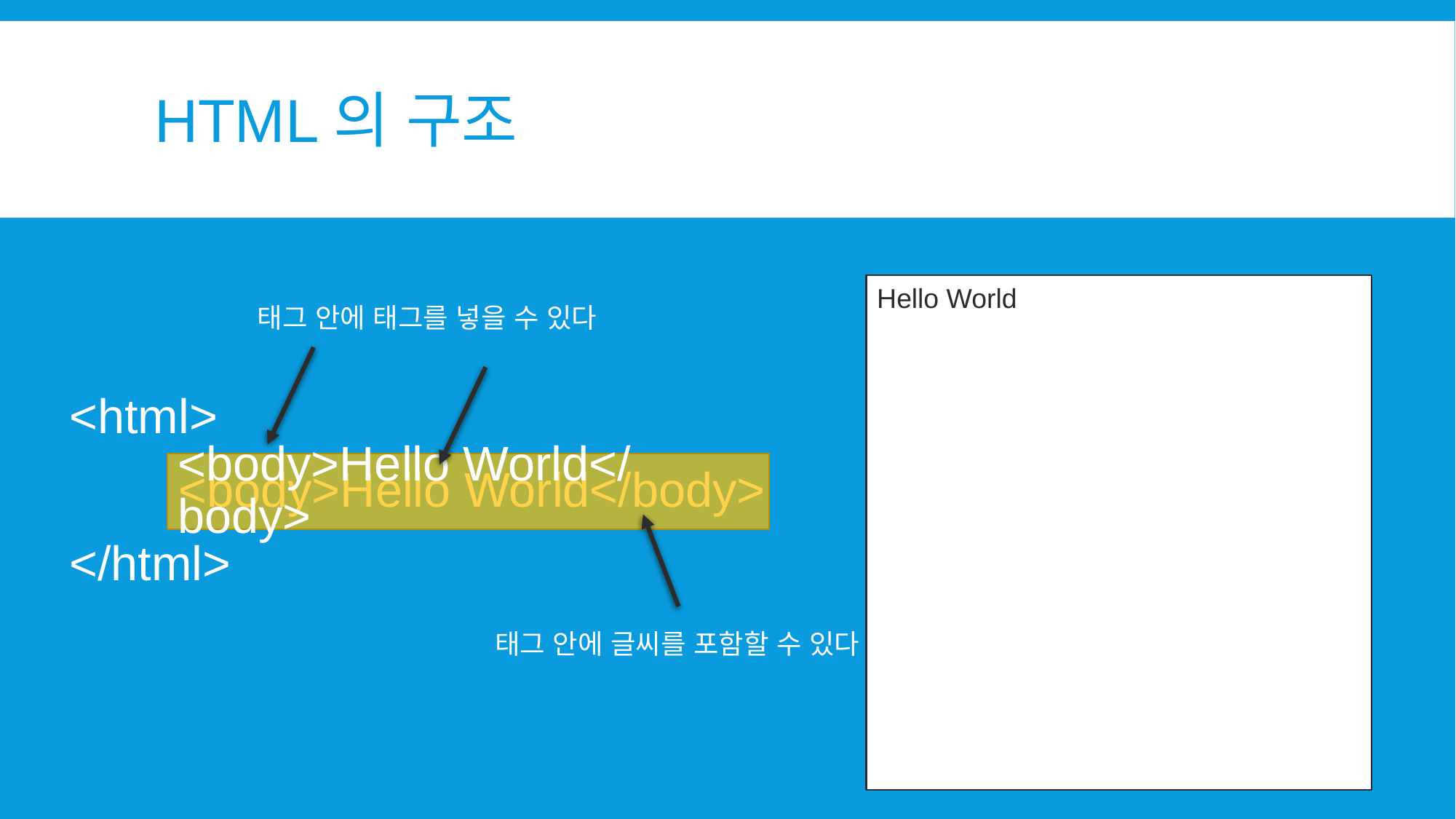

# HTML의 구조
Hello World
<html>
	<body>Hello World</body>
</html>
태그 안에 태그를 넣을 수 있다
<body>Hello World</body>
태그 안에 글씨를 포함할 수 있다